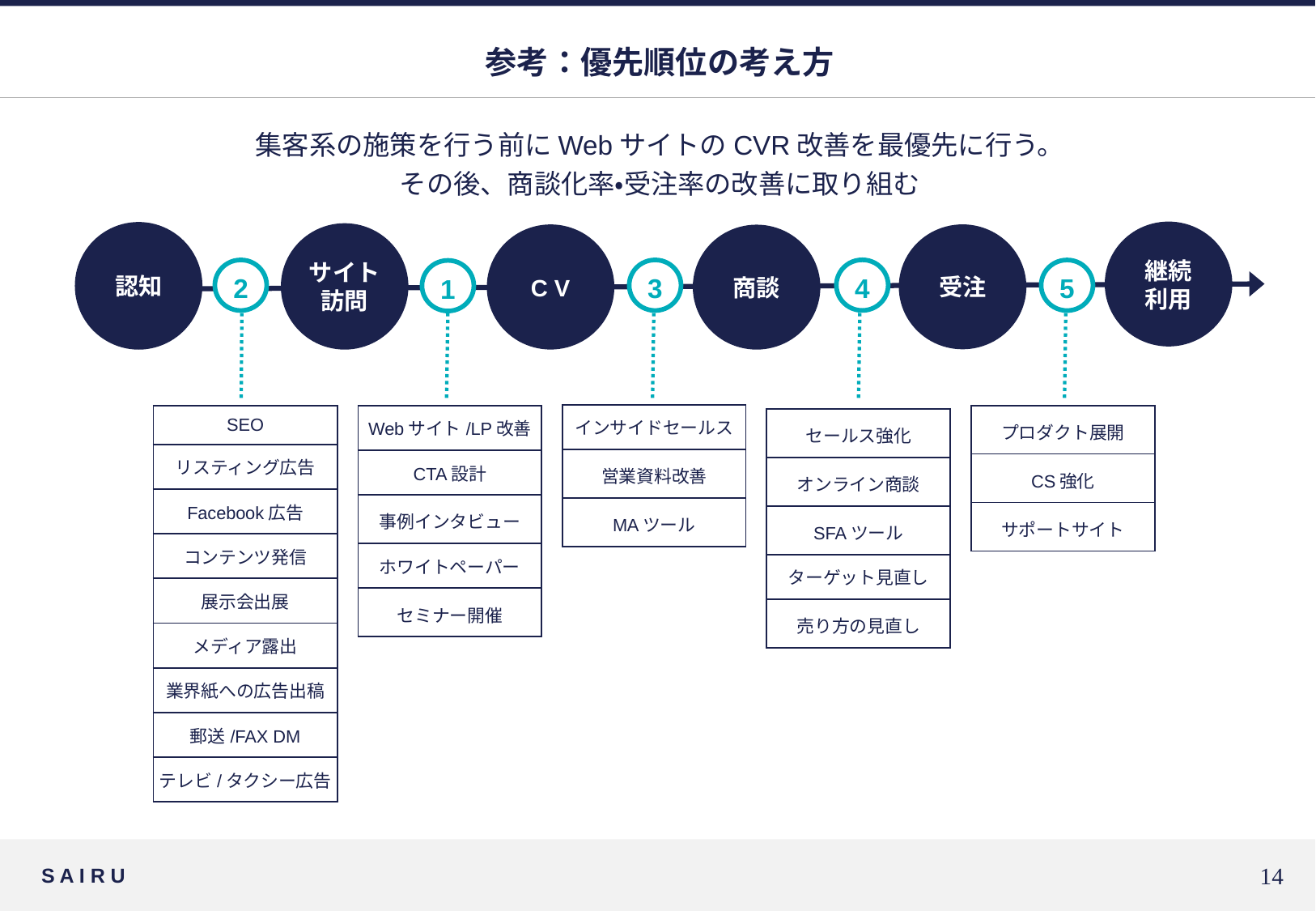

# 参考：優先順位の考え方
集客系の施策を行う前にWebサイトのCVR改善を最優先に行う。
その後、商談化率・受注率の改善に取り組む
継続
利用
認知
サイト
訪問
受注
C V
商談
4
2
3
5
1
| インサイドセールス |
| --- |
| 営業資料改善 |
| MAツール |
| SEO |
| --- |
| リスティング広告 |
| Facebook広告 |
| コンテンツ発信 |
| 展示会出展 |
| メディア露出 |
| 業界紙への広告出稿 |
| 郵送/FAX DM |
| テレビ/タクシー広告 |
| Webサイト/LP改善 |
| --- |
| CTA設計 |
| 事例インタビュー |
| ホワイトペーパー |
| セミナー開催 |
| プロダクト展開 |
| --- |
| CS強化 |
| サポートサイト |
| セールス強化 |
| --- |
| オンライン商談 |
| SFAツール |
| ターゲット見直し |
| 売り方の見直し |
14